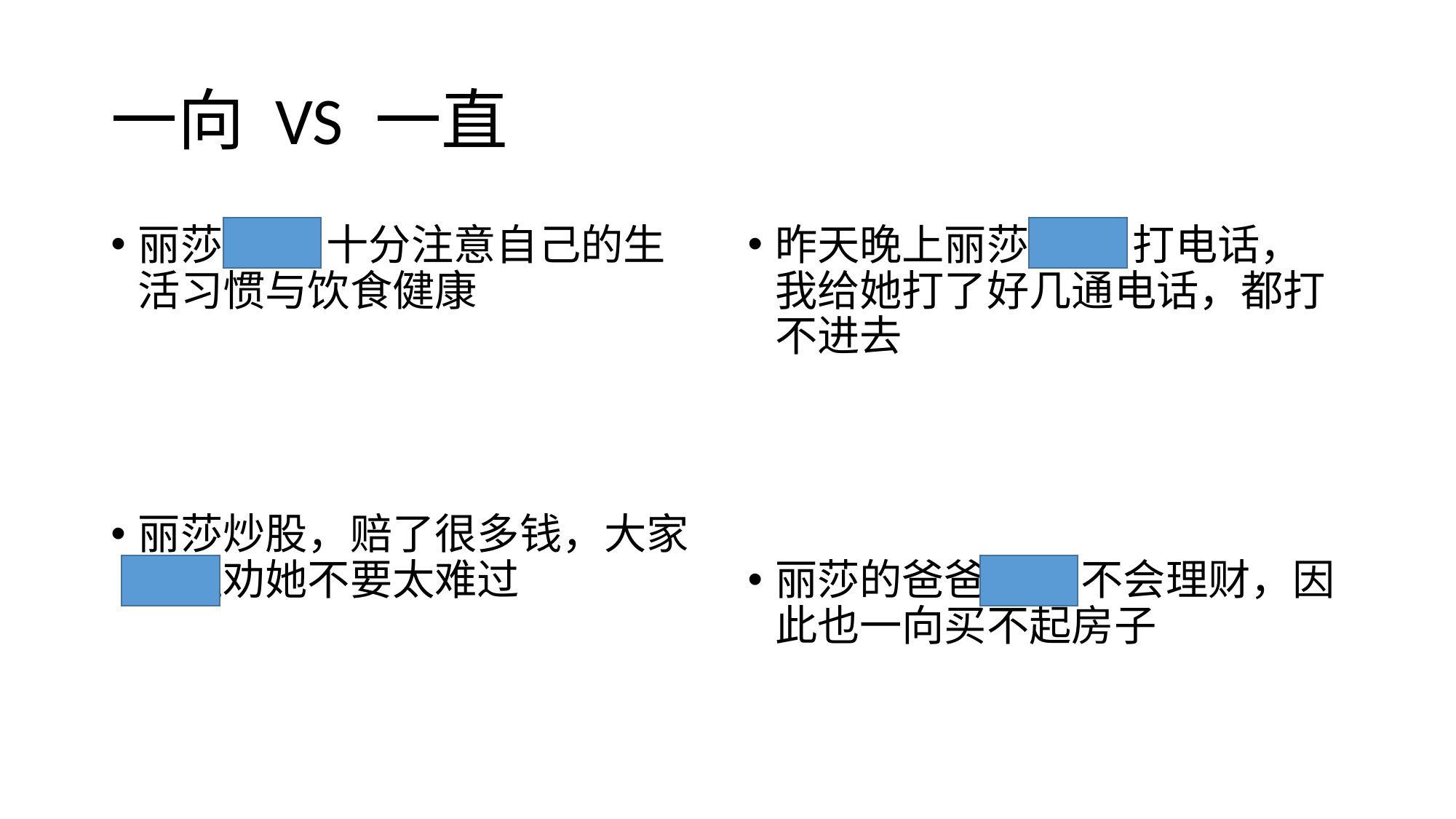

# 一向 VS 一直
丽莎一向  十分注意自己的生活习惯与饮食健康

丽莎炒股，赔了很多钱，大家一直劝她不要太难过

昨天晚上丽莎一直  打电话，我给她打了好几通电话，都打不进去

丽莎的爸爸一向 不会理财，因此也一向买不起房子